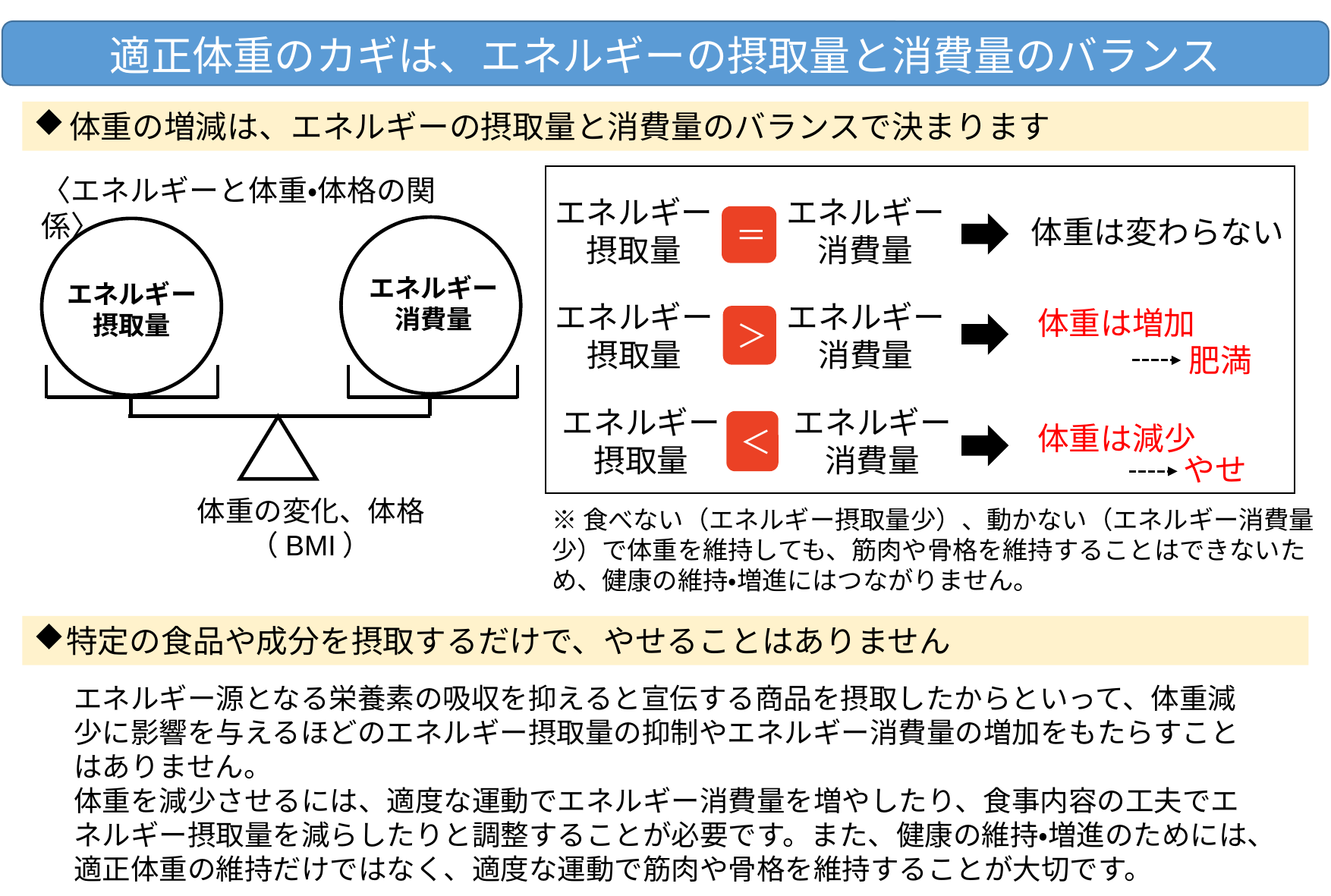

適正体重のカギは、エネルギーの摂取量と消費量のバランス
体重の増減は、エネルギーの摂取量と消費量のバランスで決まります
〈エネルギーと体重・体格の関係〉

エネルギー消費量
エネルギー摂取量
＝
体重は変わらない

エネルギー消費量

エネルギー摂取量

エネルギー消費量
エネルギー摂取量
体重は増加
＞

肥満
エネルギー消費量
エネルギー摂取量
＜
体重は減少

やせ
体重の変化、体格（BMI）
※食べない（エネルギー摂取量少）、動かない（エネルギー消費量少）で体重を維持しても、筋肉や骨格を維持することはできないため、健康の維持・増進にはつながりません。
特定の食品や成分を摂取するだけで、やせることはありません
エネルギー源となる栄養素の吸収を抑えると宣伝する商品を摂取したからといって、体重減少に影響を与えるほどのエネルギー摂取量の抑制やエネルギー消費量の増加をもたらすことはありません。
体重を減少させるには、適度な運動でエネルギー消費量を増やしたり、食事内容の工夫でエネルギー摂取量を減らしたりと調整することが必要です。また、健康の維持・増進のためには、適正体重の維持だけではなく、適度な運動で筋肉や骨格を維持することが大切です。
４